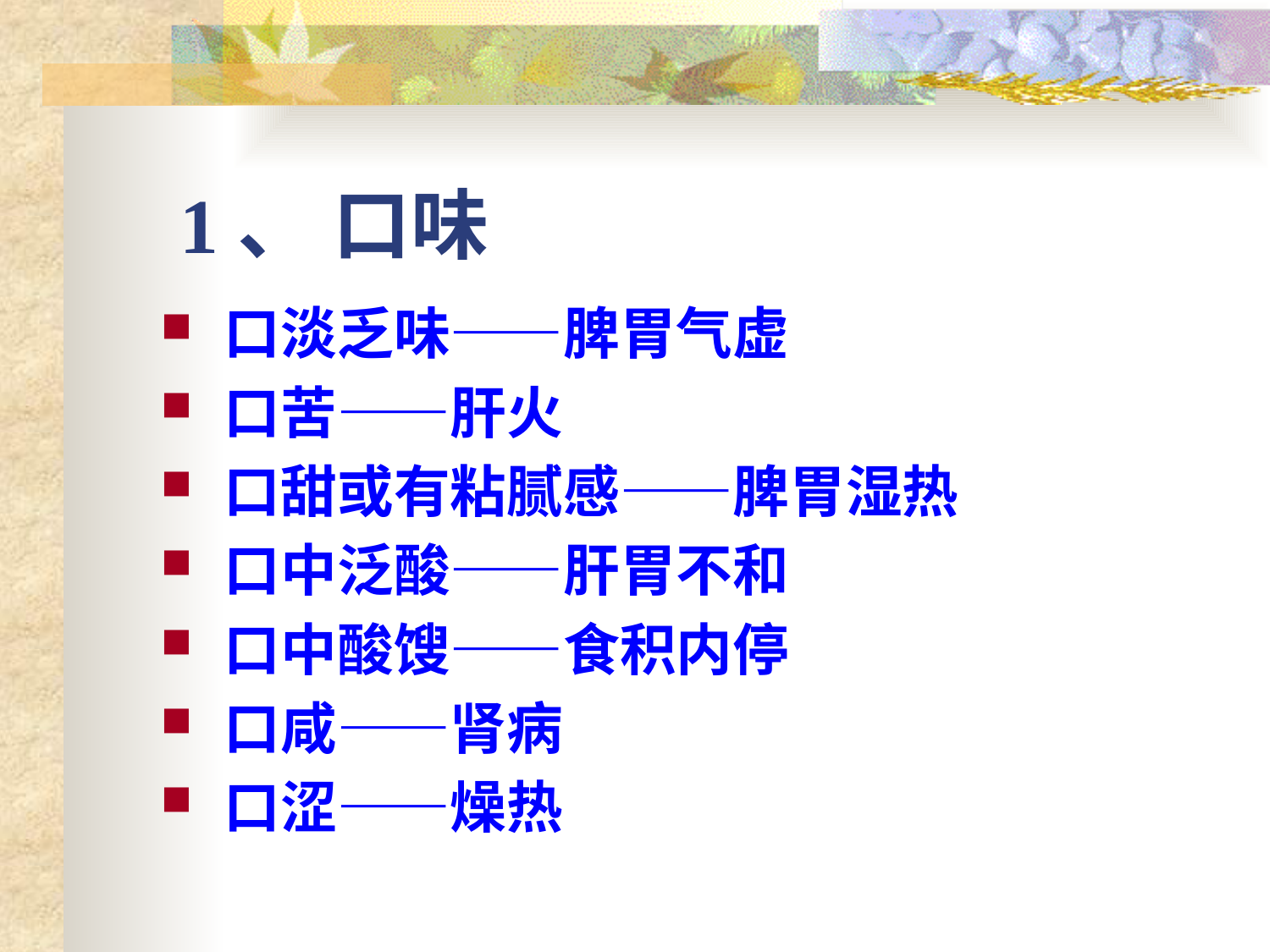

# 1、 口味
口淡乏味——脾胃气虚
口苦——肝火
口甜或有粘腻感——脾胃湿热
口中泛酸——肝胃不和
口中酸馊——食积内停
口咸——肾病
口涩——燥热